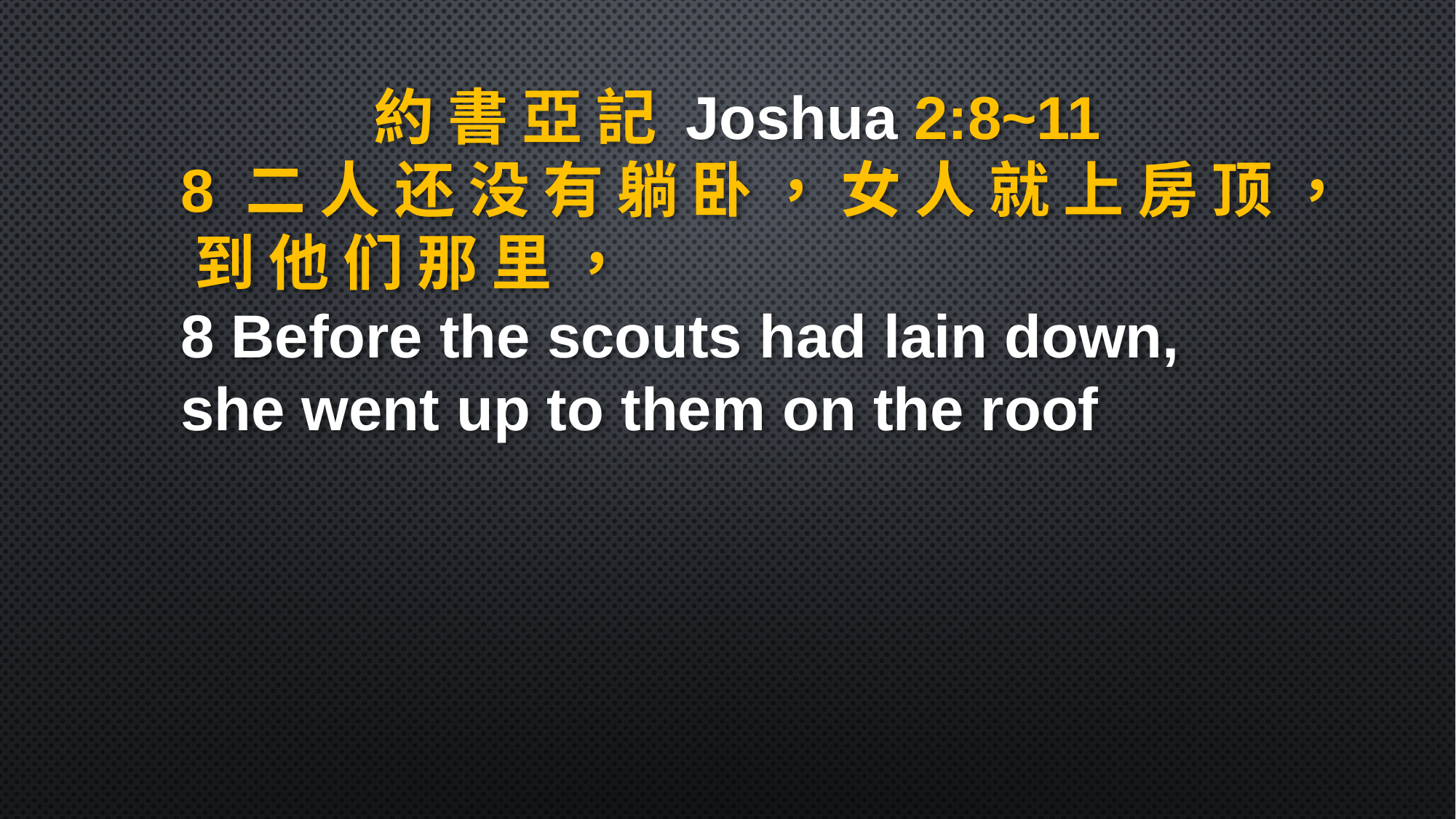

約 書 亞 記 Joshua 2:8~11
8 二 人 还 没 有 躺 卧 ， 女 人 就 上 房 顶 ， 到 他 们 那 里 ，
8 Before the scouts had lain down, she went up to them on the roof